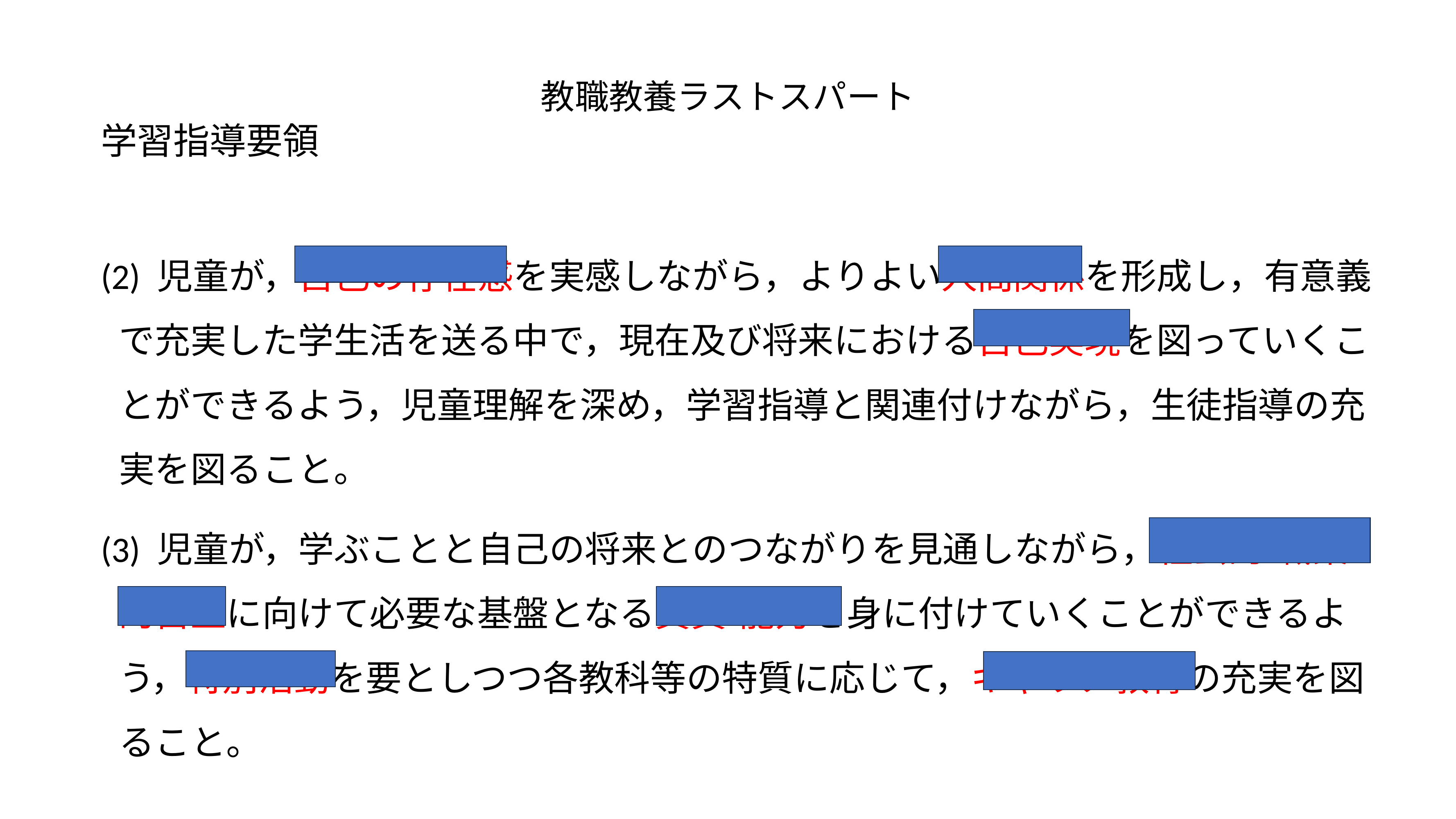

# 教職教養ラストスパート
学習指導要領

(2) 児童が，自己の存在感を実感しながら，よりよい人間関係を形成し，有意義で充実した学生活を送る中で，現在及び将来における自己実現を図っていくことができるよう，児童理解を深め，学習指導と関連付けながら，生徒指導の充実を図ること。
(3) 児童が，学ぶことと自己の将来とのつながりを見通しながら，社会的・職業的自立に向けて必要な基盤となる資質・能力を身に付けていくことができるよう，特別活動を要としつつ各教科等の特質に応じて，キャリア教育の充実を図ること。